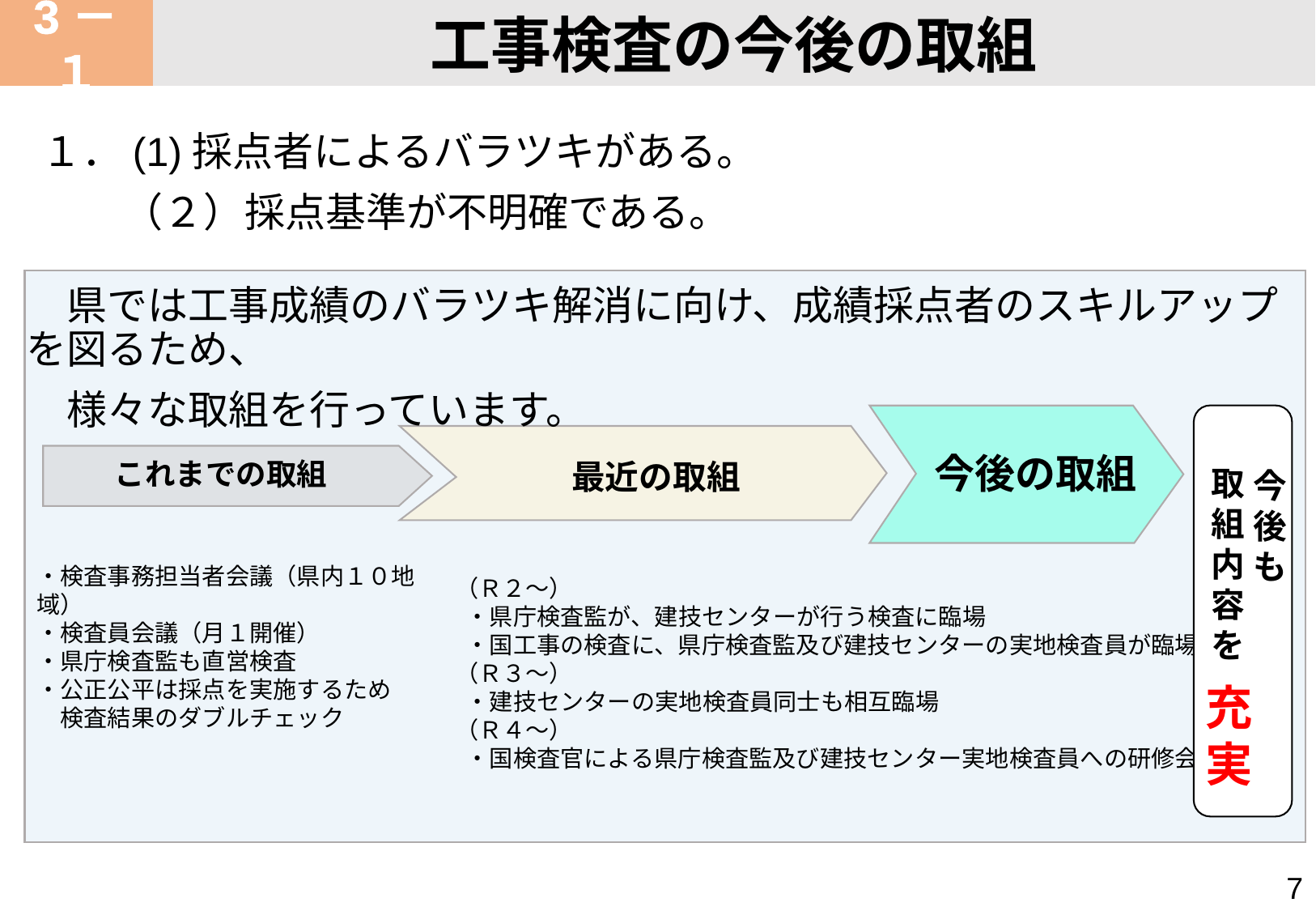

3－１
工事検査の今後の取組
　１．(1)採点者によるバラツキがある。
　　　（２）採点基準が不明確である。

　県では工事成績のバラツキ解消に向け、成績採点者のスキルアップを図るため、
　様々な取組を行っています。

今後の取組

これまでの取組
最近の取組
今後も
取組内容を
（Ｒ２～）
 ・県庁検査監が、建技センターが行う検査に臨場
 ・国工事の検査に、県庁検査監及び建技センターの実地検査員が臨場
（Ｒ３～）
 ・建技センターの実地検査員同士も相互臨場
（Ｒ４～）
 ・国検査官による県庁検査監及び建技センター実地検査員への研修会
・検査事務担当者会議（県内１０地域）
・検査員会議（月１開催）
・県庁検査監も直営検査
・公正公平は採点を実施するため
　検査結果のダブルチェック
充実

7